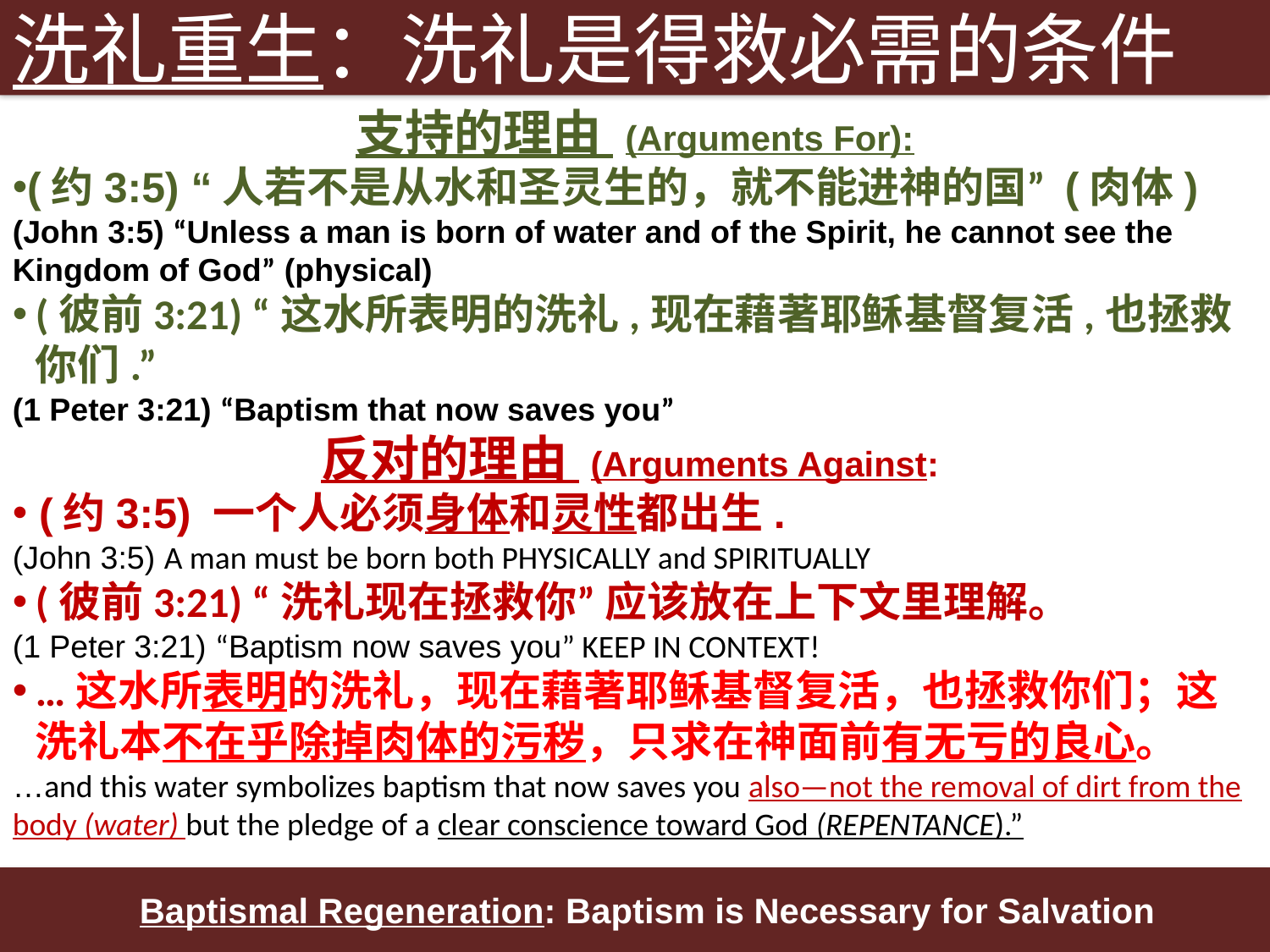

洗礼重生：洗礼是得救必需的条件
支持的理由 (Arguments For):
(约3:5) “人若不是从水和圣灵生的，就不能进神的国” (肉体)
(John 3:5) “Unless a man is born of water and of the Spirit, he cannot see the Kingdom of God” (physical)
(彼前3:21) “这水所表明的洗礼,现在藉著耶稣基督复活,也拯救你们.”
(1 Peter 3:21) “Baptism that now saves you”
反对的理由 (Arguments Against:
 (约3:5) 一个人必须身体和灵性都出生.
(John 3:5) A man must be born both PHYSICALLY and SPIRITUALLY
(彼前3:21) “洗礼现在拯救你” 应该放在上下文里理解。
(1 Peter 3:21) “Baptism now saves you” KEEP IN CONTEXT!
…这水所表明的洗礼，现在藉著耶稣基督复活，也拯救你们；这洗礼本不在乎除掉肉体的污秽，只求在神面前有无亏的良心。
…and this water symbolizes baptism that now saves you also—not the removal of dirt from the body (water) but the pledge of a clear conscience toward God (REPENTANCE).”
Baptismal Regeneration: Baptism is Necessary for Salvation